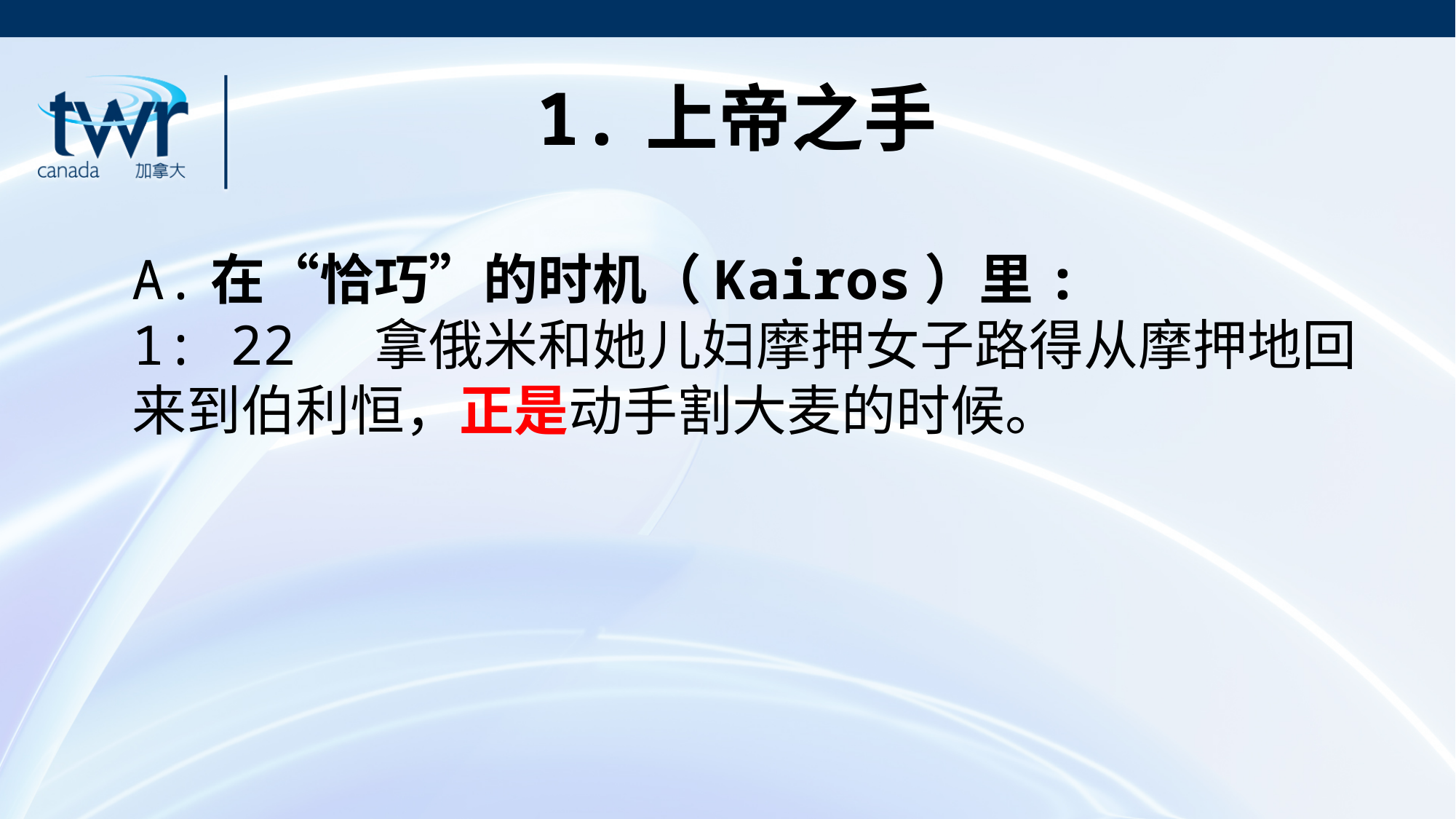

1.	上帝之手
A.在“恰巧”的时机（Kairos）里:
1: 22  拿俄米和她儿妇摩押女子路得从摩押地回来到伯利恒，正是动手割大麦的时候。